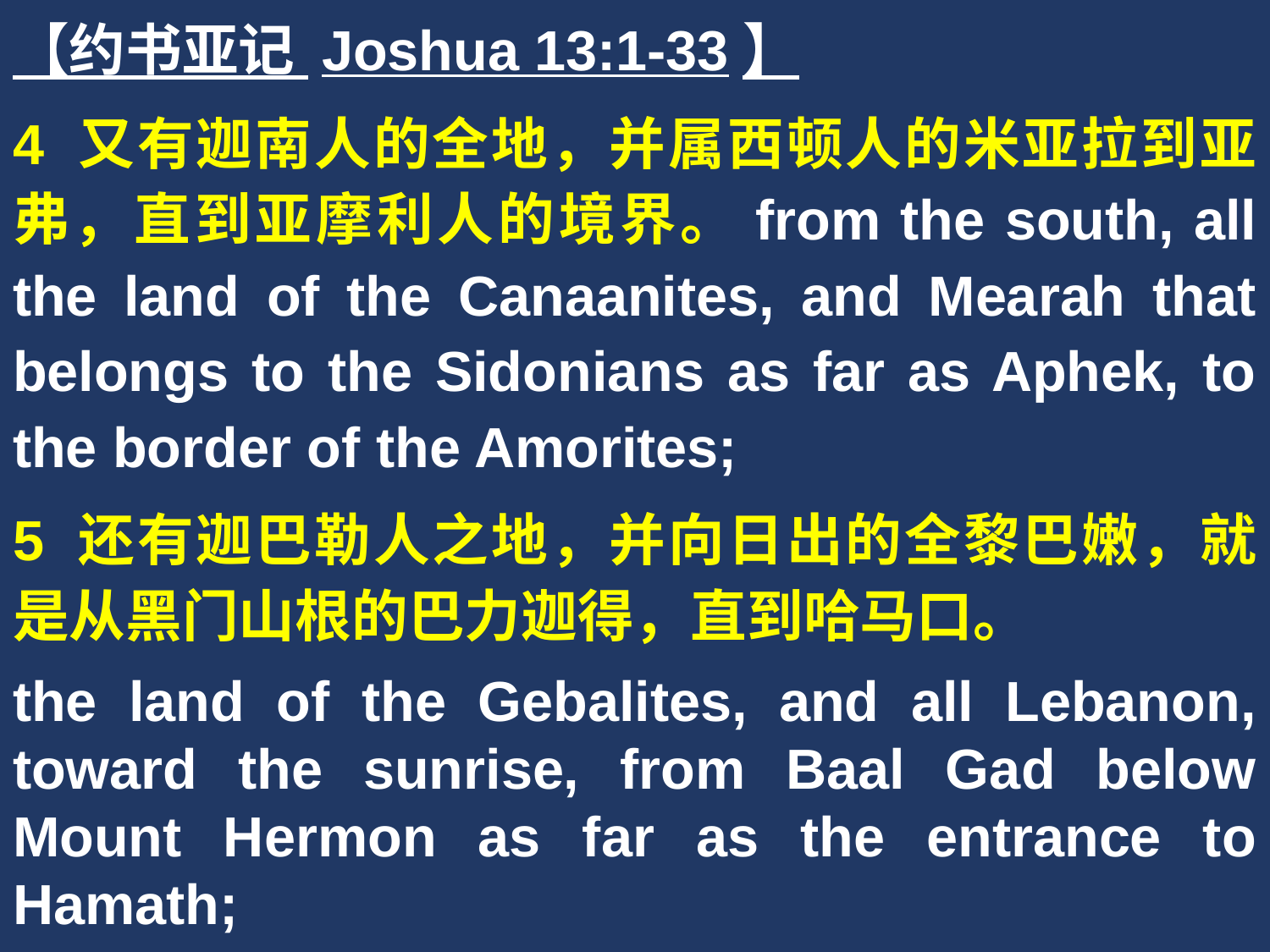

【约书亚记 Joshua 13:1-33】
4 又有迦南人的全地，并属西顿人的米亚拉到亚弗，直到亚摩利人的境界。from the south, all the land of the Canaanites, and Mearah that belongs to the Sidonians as far as Aphek, to the border of the Amorites;
5 还有迦巴勒人之地，并向日出的全黎巴嫩，就是从黑门山根的巴力迦得，直到哈马口。
the land of the Gebalites, and all Lebanon, toward the sunrise, from Baal Gad below Mount Hermon as far as the entrance to Hamath;